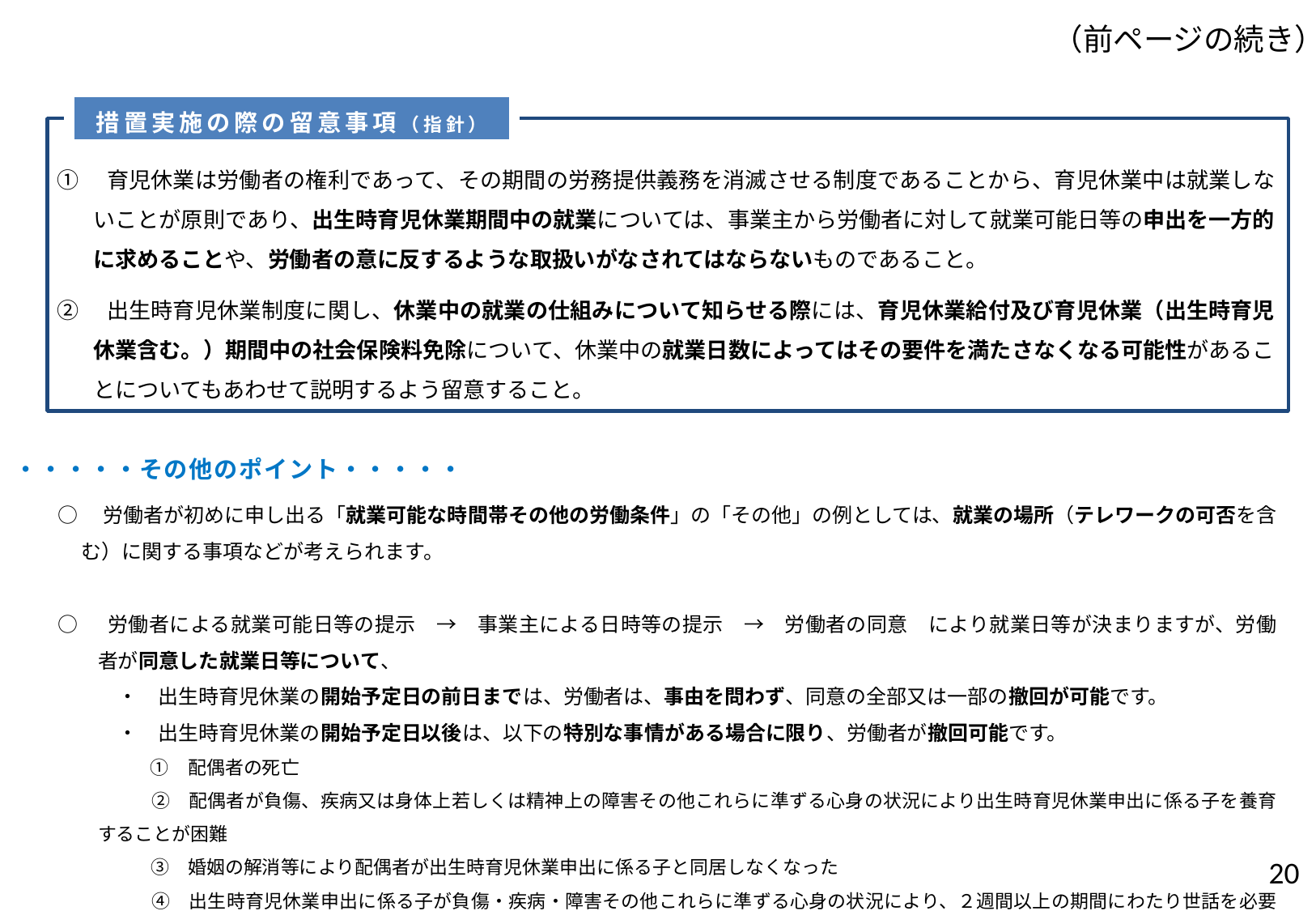

（前ページの続き）
措置実施の際の留意事項（指針）

①　育児休業は労働者の権利であって、その期間の労務提供義務を消滅させる制度であることから、育児休業中は就業しないことが原則であり、出生時育児休業期間中の就業については、事業主から労働者に対して就業可能日等の申出を一方的に求めることや、労働者の意に反するような取扱いがなされてはならないものであること。

②　出生時育児休業制度に関し、休業中の就業の仕組みについて知らせる際には、育児休業給付及び育児休業（出生時育児休業含む。）期間中の社会保険料免除について、休業中の就業日数によってはその要件を満たさなくなる可能性があることについてもあわせて説明するよう留意すること。
・・・・・その他のポイント・・・・・
○　労働者が初めに申し出る「就業可能な時間帯その他の労働条件」の「その他」の例としては、就業の場所（テレワークの可否を含む）に関する事項などが考えられます。

○　 労働者による就業可能日等の提示　→　事業主による日時等の提示　→　労働者の同意　により就業日等が決まりますが、労働者が同意した就業日等について、
　　　・　出生時育児休業の開始予定日の前日までは、労働者は、事由を問わず、同意の全部又は一部の撤回が可能です。
　　　・　出生時育児休業の開始予定日以後は、以下の特別な事情がある場合に限り、労働者が撤回可能です。
　　　　　①　配偶者の死亡
　　　　　②　配偶者が負傷、疾病又は身体上若しくは精神上の障害その他これらに準ずる心身の状況により出生時育児休業申出に係る子を養育することが困難
　　　　　③　婚姻の解消等により配偶者が出生時育児休業申出に係る子と同居しなくなった
　　　　　④　出生時育児休業申出に係る子が負傷・疾病・障害その他これらに準ずる心身の状況により、２週間以上の期間にわたり世話を必要とする状態になった
20